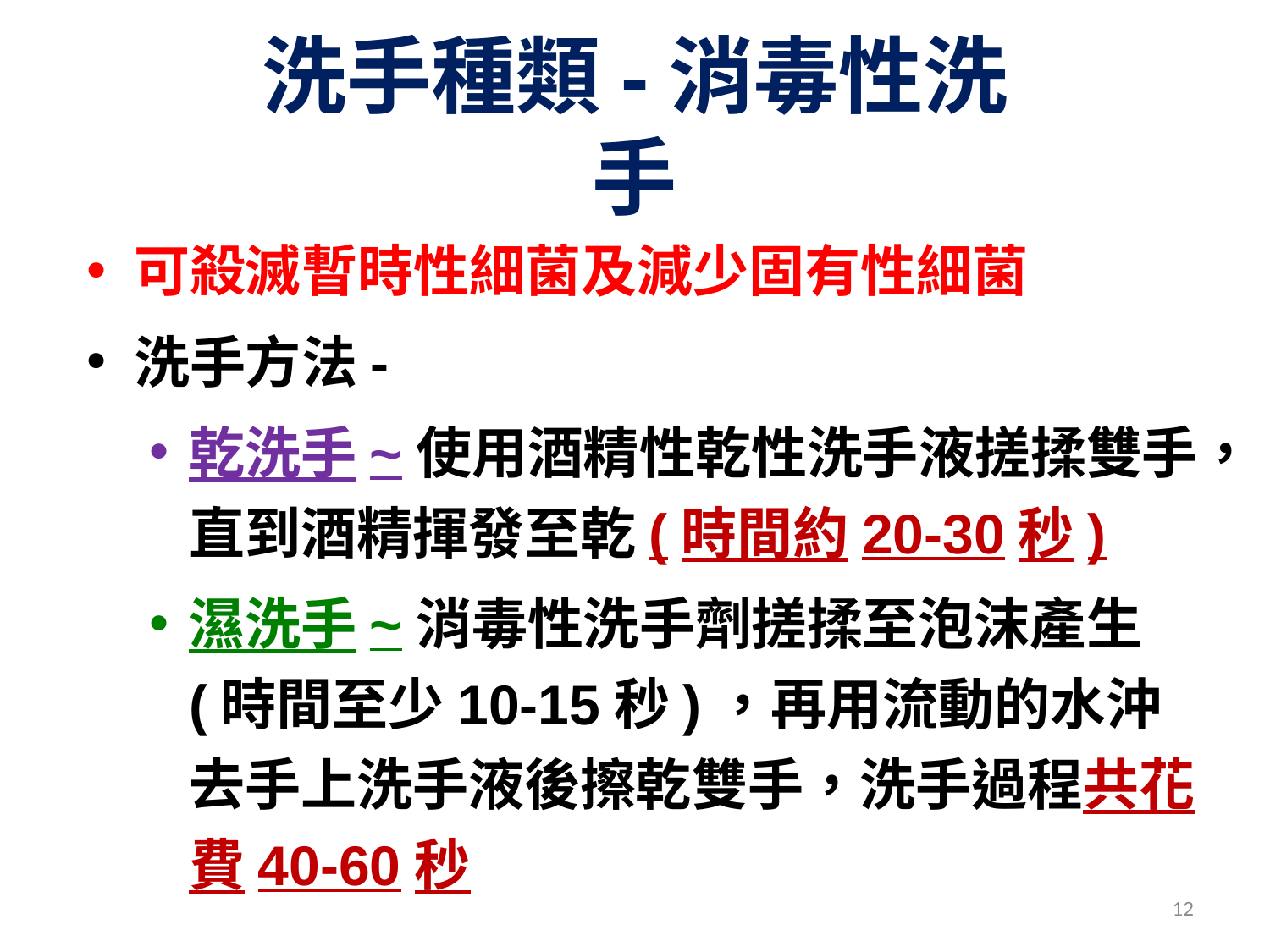

# 洗手種類-消毒性洗手
可殺滅暫時性細菌及減少固有性細菌
洗手方法-
乾洗手~使用酒精性乾性洗手液搓揉雙手，直到酒精揮發至乾(時間約20-30秒)
濕洗手~消毒性洗手劑搓揉至泡沫產生(時間至少10-15秒)，再用流動的水沖去手上洗手液後擦乾雙手，洗手過程共花費40-60秒
12